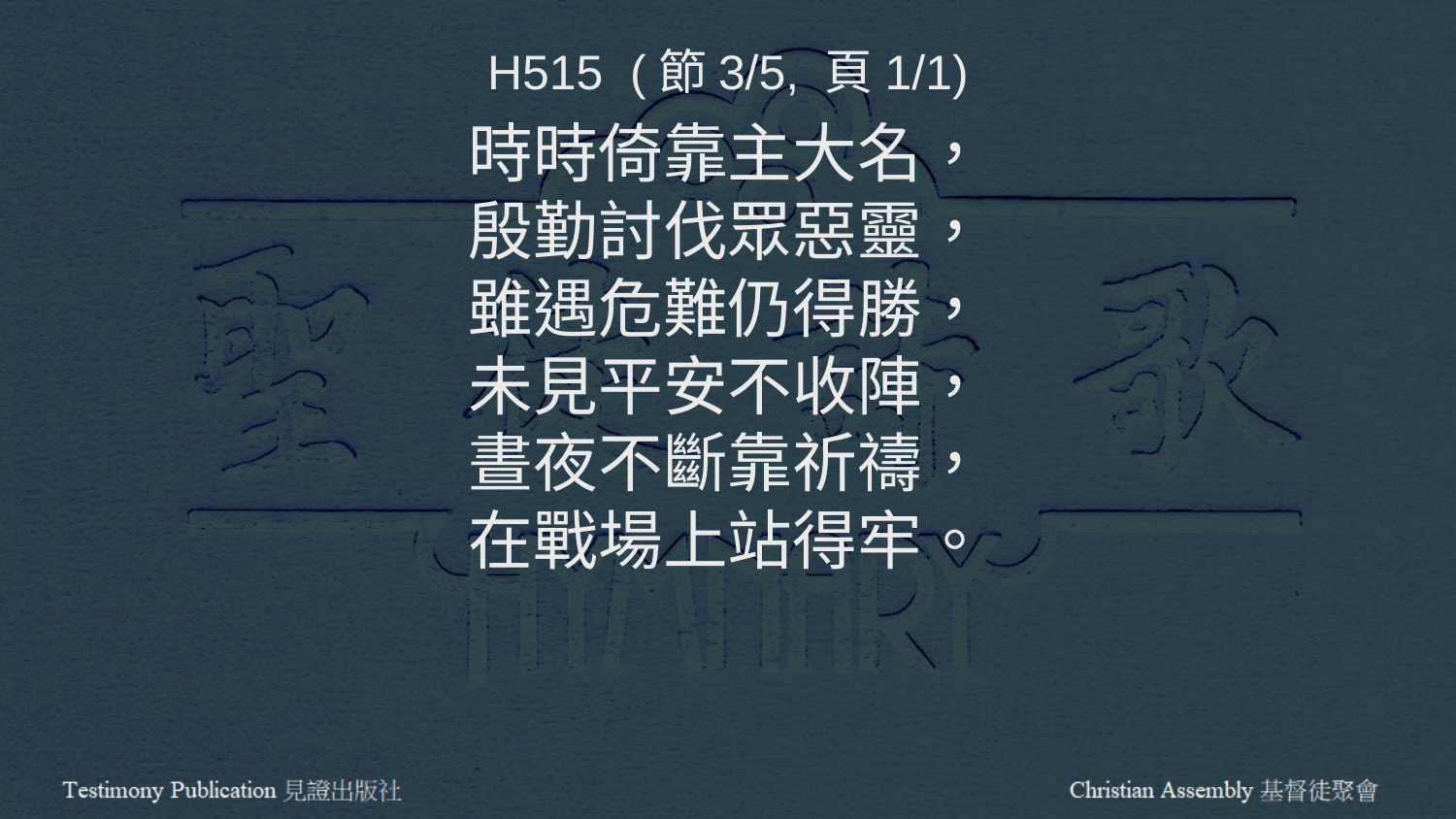

H515  (節3/5, 頁1/1)
時時倚靠主大名，
殷勤討伐眾惡靈，
雖遇危難仍得勝，
未見平安不收陣，
晝夜不斷靠祈禱，
在戰場上站得牢。